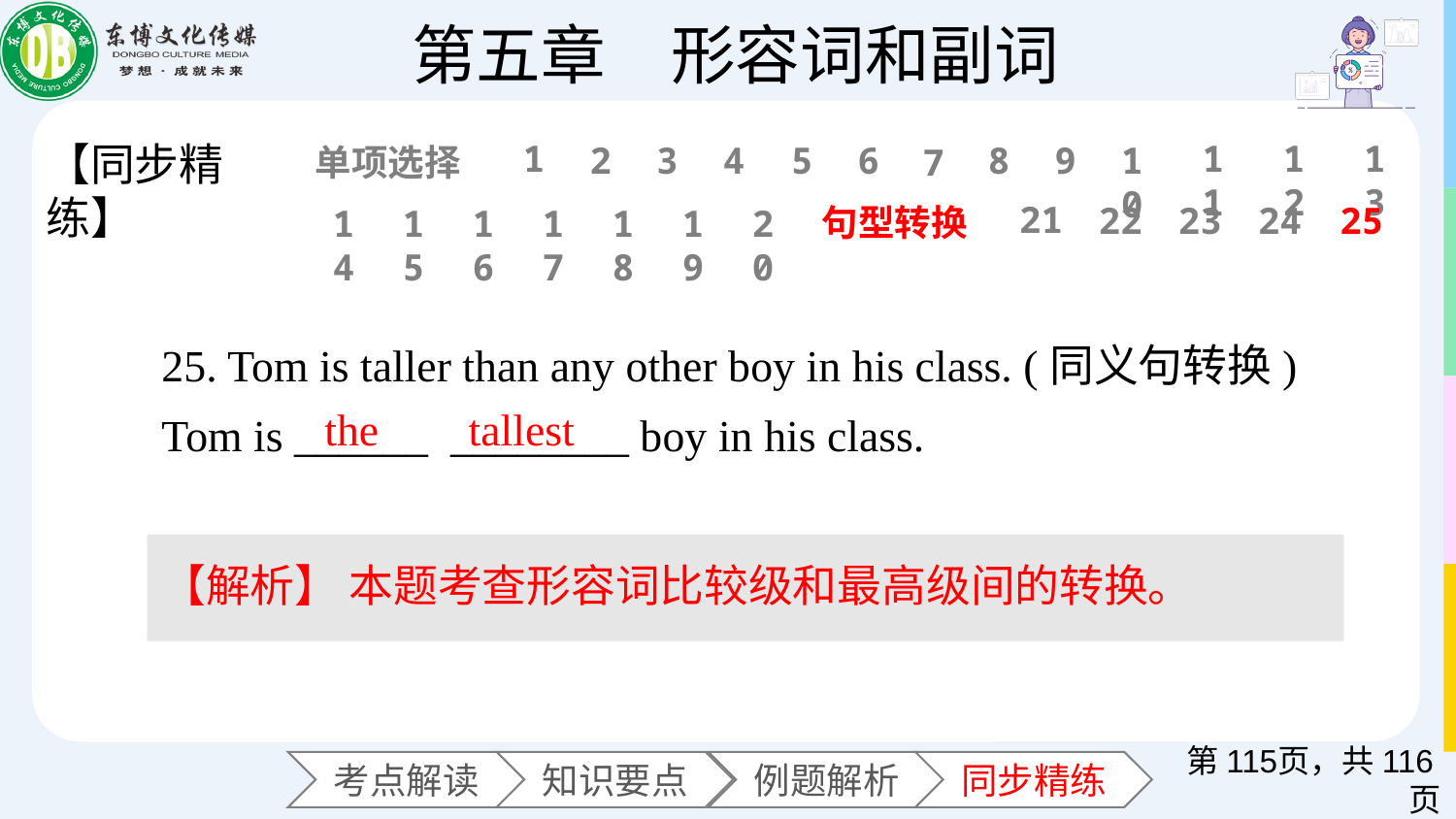

11
12
13
1
【同步精练】
6
2
3
4
5
8
9
10
7
单项选择
21
22
23
24
25
句型转换
14
15
16
17
18
19
20
25. Tom is taller than any other boy in his class. (同义句转换)
Tom is ______  ________ boy in his class.
the
tallest
【解析】 本题考查形容词比较级和最高级间的转换。
第115页，共116页